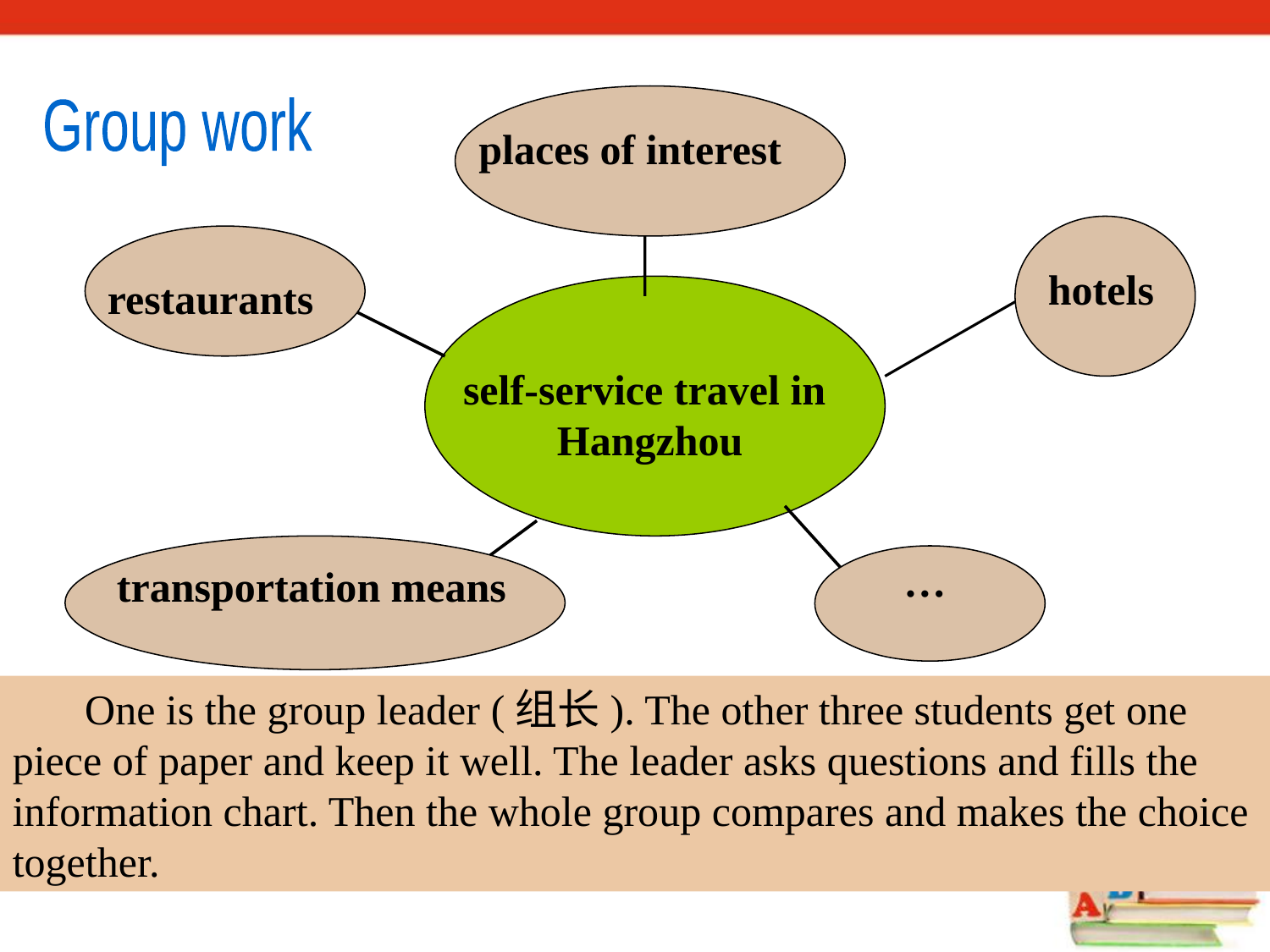

Group work
places of interest

hotels
restaurants

self-service travel in
Hangzhou

…
transportation means

         One is the group leader (组长). The other three students get one piece of paper and keep it well. The leader asks questions and fills the information chart. Then the whole group compares and makes the choice together.
What should we think about when having self-service travel?